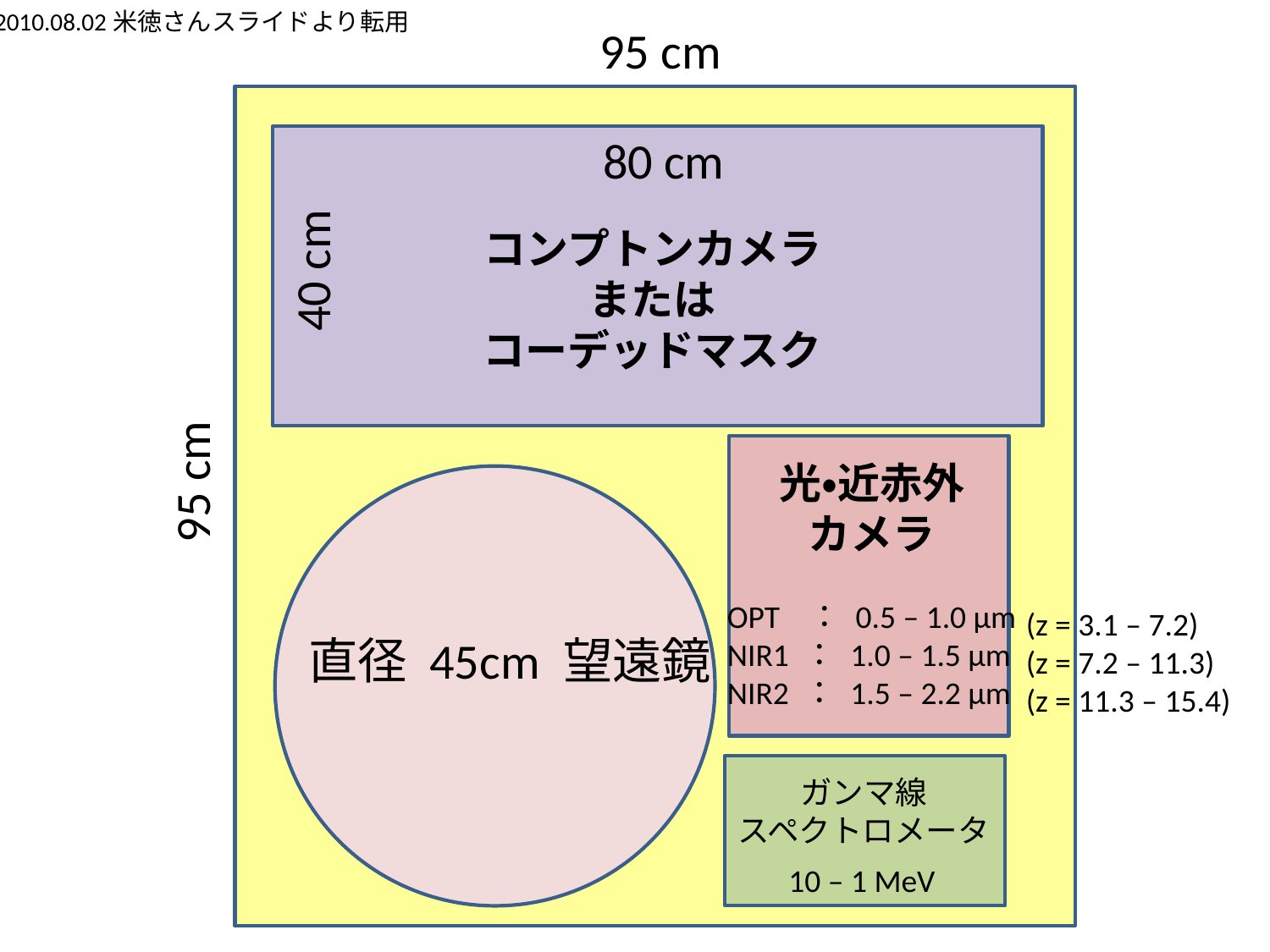

2010.08.02米徳さんスライドより転用
95 cm

95 cm
80 cm

コンプトンカメラ
または
コーデッドマスク
40 cm

光・近赤外
カメラ

OPT   ： 0.5 – 1.0 μm
NIR1 ： 1.0 – 1.5 μm
NIR2 ： 1.5 – 2.2 μm
(z = 3.1 – 7.2)
(z = 7.2 – 11.3)
(z = 11.3 – 15.4)
直径 45cm 望遠鏡

ガンマ線
スペクトロメータ
10 – 1 MeV